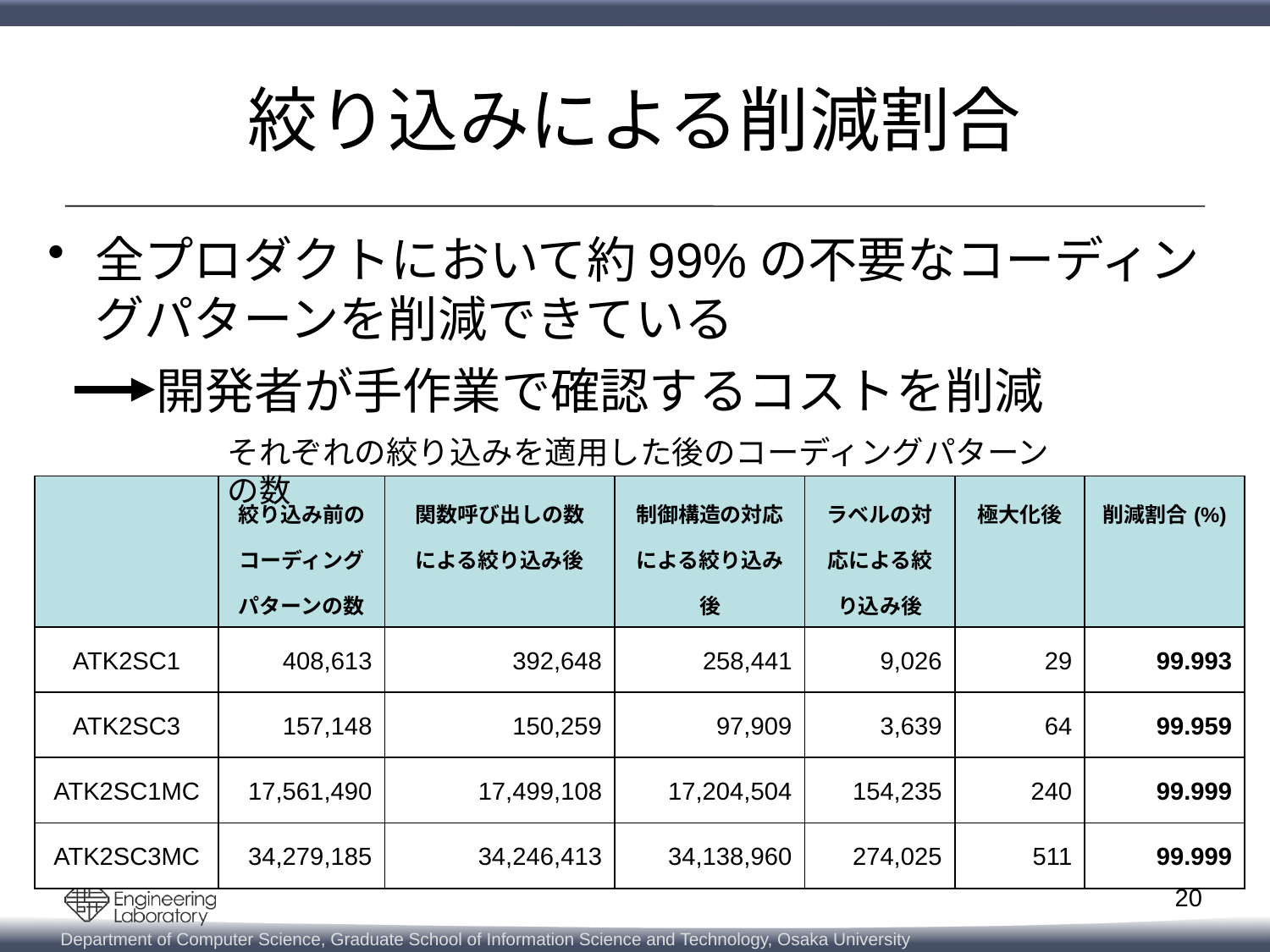

# 絞り込みによる削減割合
全プロダクトにおいて約99%の不要なコーディングパターンを削減できている
開発者が手作業で確認するコストを削減
それぞれの絞り込みを適用した後のコーディングパターンの数
|  | 絞り込み前の コーディングパターンの数 | 関数呼び出しの数 による絞り込み後 | 制御構造の対応 による絞り込み後 | ラベルの対応による絞り込み後 | 極大化後 | 削減割合(%) |
| --- | --- | --- | --- | --- | --- | --- |
| ATK2SC1 | 408,613 | 392,648 | 258,441 | 9,026 | 29 | 99.993 |
| ATK2SC3 | 157,148 | 150,259 | 97,909 | 3,639 | 64 | 99.959 |
| ATK2SC1MC | 17,561,490 | 17,499,108 | 17,204,504 | 154,235 | 240 | 99.999 |
| ATK2SC3MC | 34,279,185 | 34,246,413 | 34,138,960 | 274,025 | 511 | 99.999 |
20